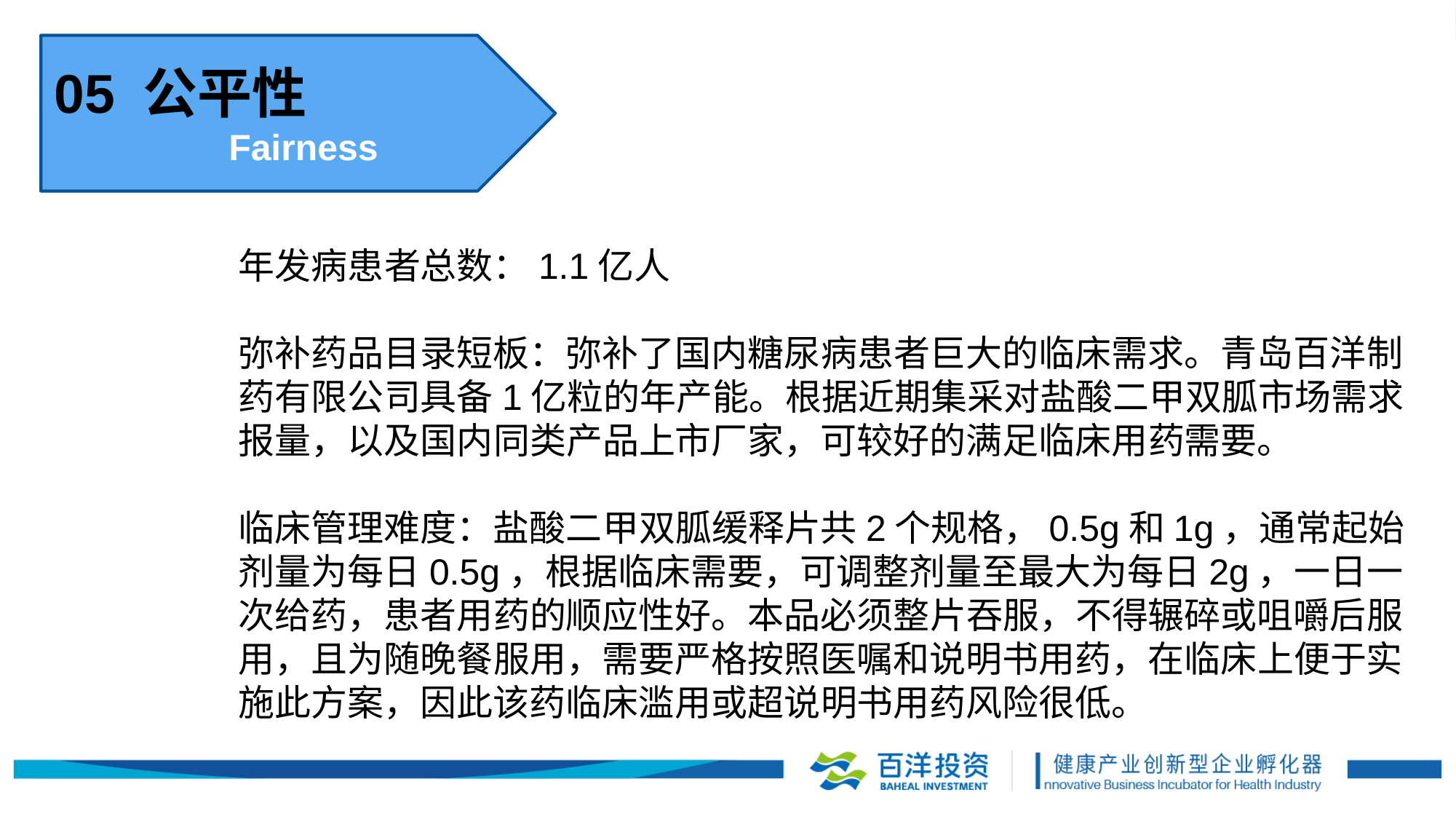

05 公平性                              Fairness
年发病患者总数：1.1亿人

弥补药品目录短板：弥补了国内糖尿病患者巨大的临床需求。青岛百洋制药有限公司具备1亿粒的年产能。根据近期集采对盐酸二甲双胍市场需求报量，以及国内同类产品上市厂家，可较好的满足临床用药需要。

临床管理难度：盐酸二甲双胍缓释片共2个规格，0.5g和1g，通常起始剂量为每日0.5g，根据临床需要，可调整剂量至最大为每日2g，一日一次给药，患者用药的顺应性好。本品必须整片吞服，不得辗碎或咀嚼后服用，且为随晚餐服用，需要严格按照医嘱和说明书用药，在临床上便于实施此方案，因此该药临床滥用或超说明书用药风险很低。